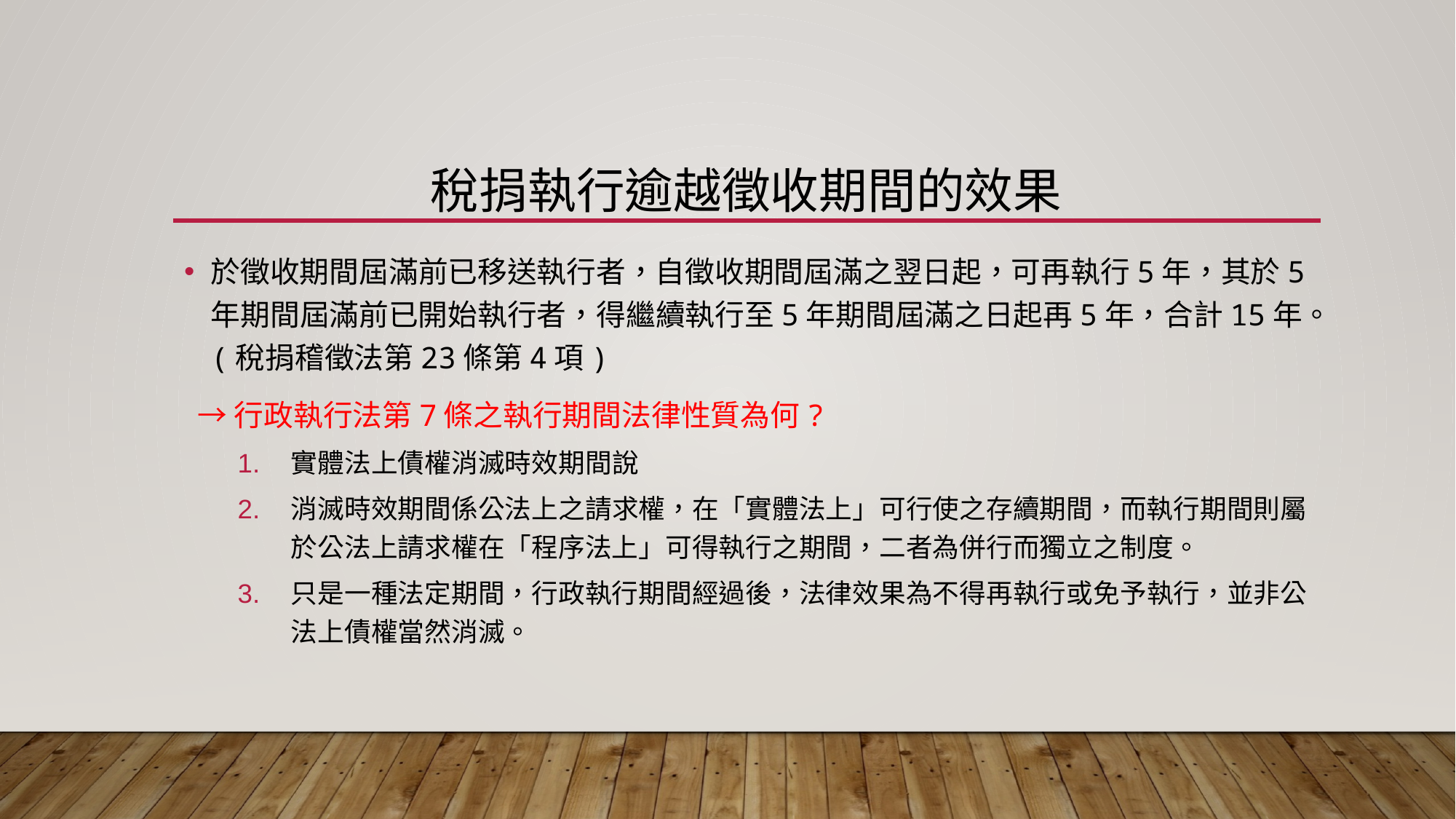

# 稅捐執行逾越徵收期間的效果
於徵收期間屆滿前已移送執行者，自徵收期間屆滿之翌日起，可再執行5年，其於5年期間屆滿前已開始執行者，得繼續執行至5年期間屆滿之日起再5年，合計15年。(稅捐稽徵法第23條第4項)
  →行政執行法第7條之執行期間法律性質為何?
實體法上債權消滅時效期間說
消滅時效期間係公法上之請求權，在「實體法上」可行使之存續期間，而執行期間則屬於公法上請求權在「程序法上」可得執行之期間，二者為併行而獨立之制度。
只是一種法定期間，行政執行期間經過後，法律效果為不得再執行或免予執行，並非公法上債權當然消滅。